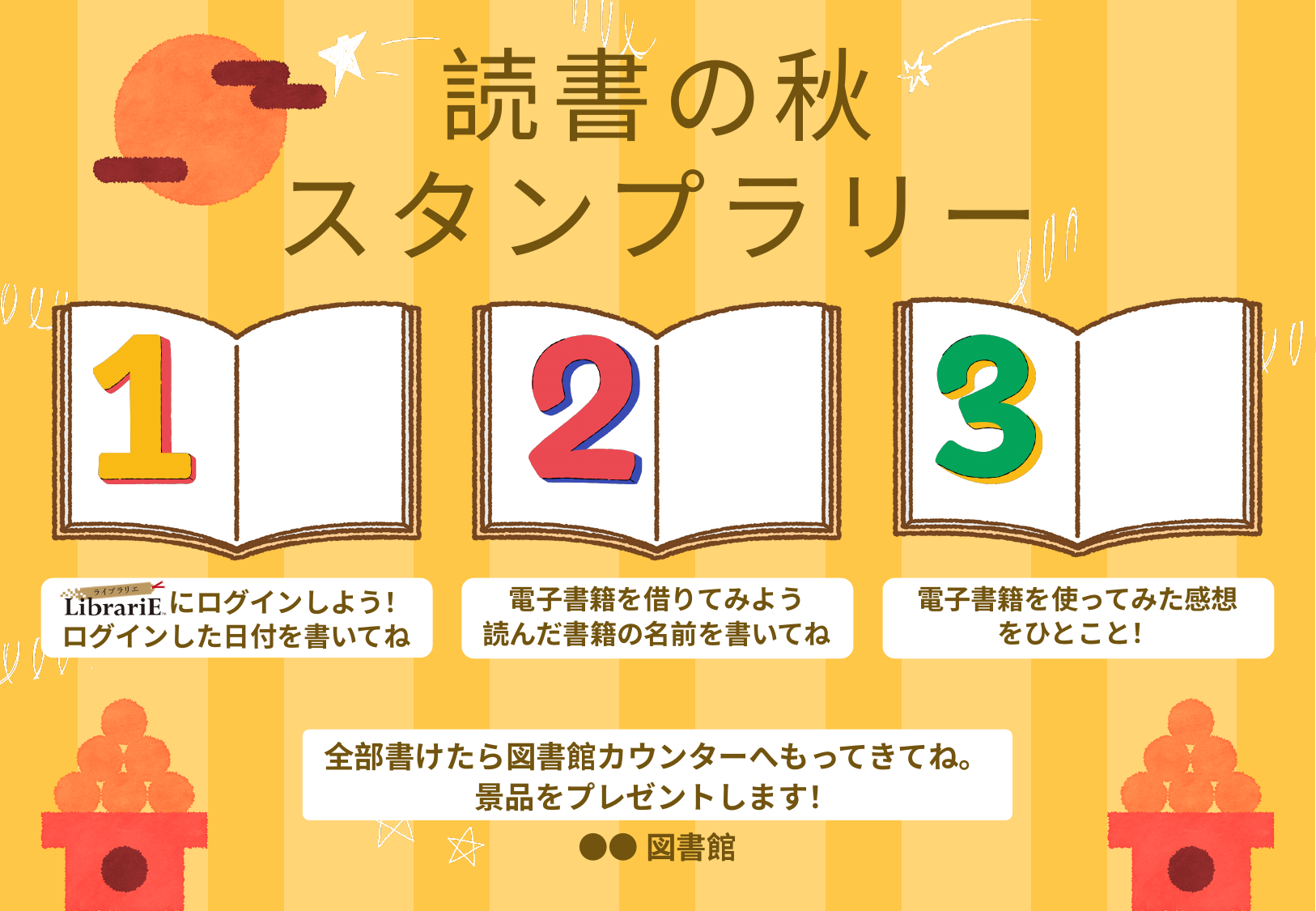

読書の秋
スタンプラリー

電子書籍を使ってみた感想
をひとこと！
電子書籍を借りてみよう
読んだ書籍の名前を書いてね
　　　　にログインしよう！
ログインした日付を書いてね

全部書けたら図書館カウンターへもってきてね。
景品をプレゼントします！

●●図書館